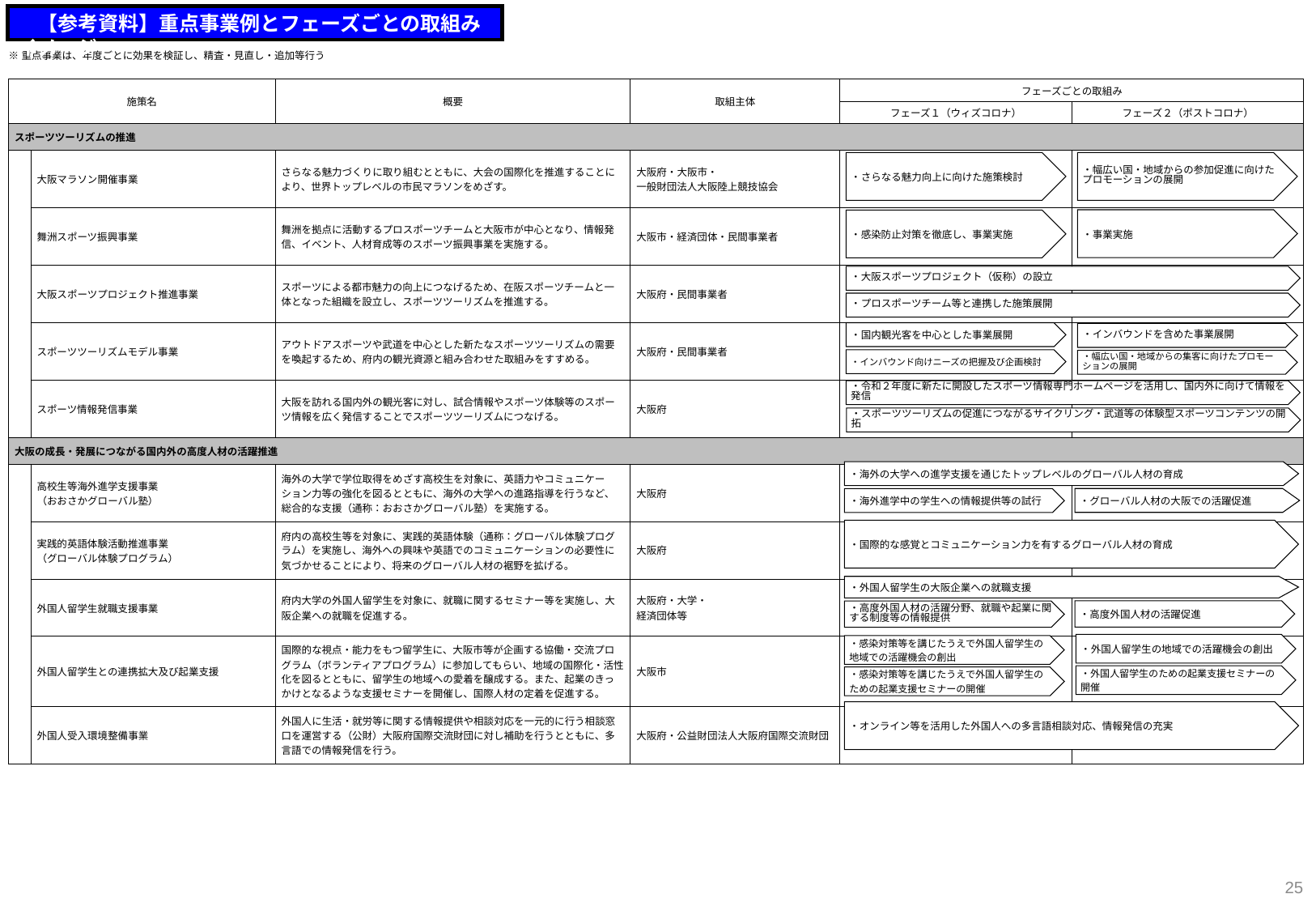

【参考資料】重点事業例とフェーズごとの取組みイメージ
|  |  |  |  |  |  |  |
| --- | --- | --- | --- | --- | --- | --- |
| ※重点事業は、年度ごとに効果を検証し、精査・見直し・追加等行う |  |  |  |  |  |  |
| 施策名 |  |  | 概要 | 取組主体 | フェーズごとの取組み |  |
|  |  |  |  |  | フェーズ１（ウィズコロナ） | フェーズ２（ポストコロナ） |
| スポーツツーリズムの推進 |  |  |  |  |  |  |
|  | 大阪マラソン開催事業 |  | さらなる魅力づくりに取り組むとともに、大会の国際化を推進することにより、世界トップレベルの市民マラソンをめざす。 | 大阪府・大阪市・ 一般財団法人大阪陸上競技協会 |  |  |
|  | 舞洲スポーツ振興事業 |  | 舞洲を拠点に活動するプロスポーツチームと大阪市が中心となり、情報発信、イベント、人材育成等のスポーツ振興事業を実施する。 | 大阪市・経済団体・民間事業者 |  |  |
|  | 大阪スポーツプロジェクト推進事業 |  | スポーツによる都市魅力の向上につなげるため、在阪スポーツチームと一体となった組織を設立し、スポーツツーリズムを推進する。 | 大阪府・民間事業者 |  |  |
|  | スポーツツーリズムモデル事業 |  | アウトドアスポーツや武道を中心とした新たなスポーツツーリズムの需要を喚起するため、府内の観光資源と組み合わせた取組みをすすめる。 | 大阪府・民間事業者 |  |  |
|  | スポーツ情報発信事業 |  | 大阪を訪れる国内外の観光客に対し、試合情報やスポーツ体験等のスポーツ情報を広く発信することでスポーツツーリズムにつなげる。 | 大阪府 |  |  |
| 大阪の成長・発展につながる国内外の高度人材の活躍推進 |  |  |  |  |  |  |
|  | 高校生等海外進学支援事業 （おおさかグローバル塾） |  | 海外の大学で学位取得をめざす高校生を対象に、英語力やコミュニケーション力等の強化を図るとともに、海外の大学への進路指導を行うなど、総合的な支援（通称：おおさかグローバル塾）を実施する。 | 大阪府 |  |  |
|  | 実践的英語体験活動推進事業 （グローバル体験プログラム） |  | 府内の高校生等を対象に、実践的英語体験（通称：グローバル体験プログラム）を実施し、海外への興味や英語でのコミュニケーションの必要性に気づかせることにより、将来のグローバル人材の裾野を拡げる。 | 大阪府 |  |  |
|  | 外国人留学生就職支援事業 |  | 府内大学の外国人留学生を対象に、就職に関するセミナー等を実施し、大阪企業への就職を促進する。 | 大阪府・大学・ 経済団体等 |  |  |
|  | 外国人留学生との連携拡大及び起業支援 |  | 国際的な視点・能力をもつ留学生に、大阪市等が企画する協働・交流プログラム（ボランティアプログラム）に参加してもらい、地域の国際化・活性化を図るとともに、留学生の地域への愛着を醸成する。また、起業のきっかけとなるような支援セミナーを開催し、国際人材の定着を促進する。 | 大阪市 |  |  |
|  | 外国人受入環境整備事業 |  | 外国人に生活・就労等に関する情報提供や相談対応を一元的に行う相談窓口を運営する（公財）大阪府国際交流財団に対し補助を行うとともに、多言語での情報発信を行う。 | 大阪府・公益財団法人大阪府国際交流財団 |  |  |
・幅広い国・地域からの参加促進に向けたプロモーションの展開
・さらなる魅力向上に向けた施策検討
・事業実施
・感染防止対策を徹底し、事業実施
・大阪スポーツプロジェクト（仮称）の設立
・プロスポーツチーム等と連携した施策展開
・国内観光客を中心とした事業展開
・インバウンドを含めた事業展開
・インバウンド向けニーズの把握及び企画検討
・幅広い国・地域からの集客に向けたプロモーションの展開
・令和２年度に新たに開設したスポーツ情報専門ホームページを活用し、国内外に向けて情報を発信
・スポーツツーリズムの促進につながるサイクリング・武道等の体験型スポーツコンテンツの開拓
・海外の大学への進学支援を通じたトップレベルのグローバル人材の育成
・グローバル人材の大阪での活躍促進
・海外進学中の学生への情報提供等の試行
・国際的な感覚とコミュニケーション力を有するグローバル人材の育成
・外国人留学生の大阪企業への就職支援
・高度外国人材の活躍促進
・高度外国人材の活躍分野、就職や起業に関する制度等の情報提供
・外国人留学生の地域での活躍機会の創出
・感染対策等を講じたうえで外国人留学生の地域での活躍機会の創出
・外国人留学生のための起業支援セミナーの開催
・感染対策等を講じたうえで外国人留学生のための起業支援セミナーの開催
・オンライン等を活用した外国人への多言語相談対応、情報発信の充実
25